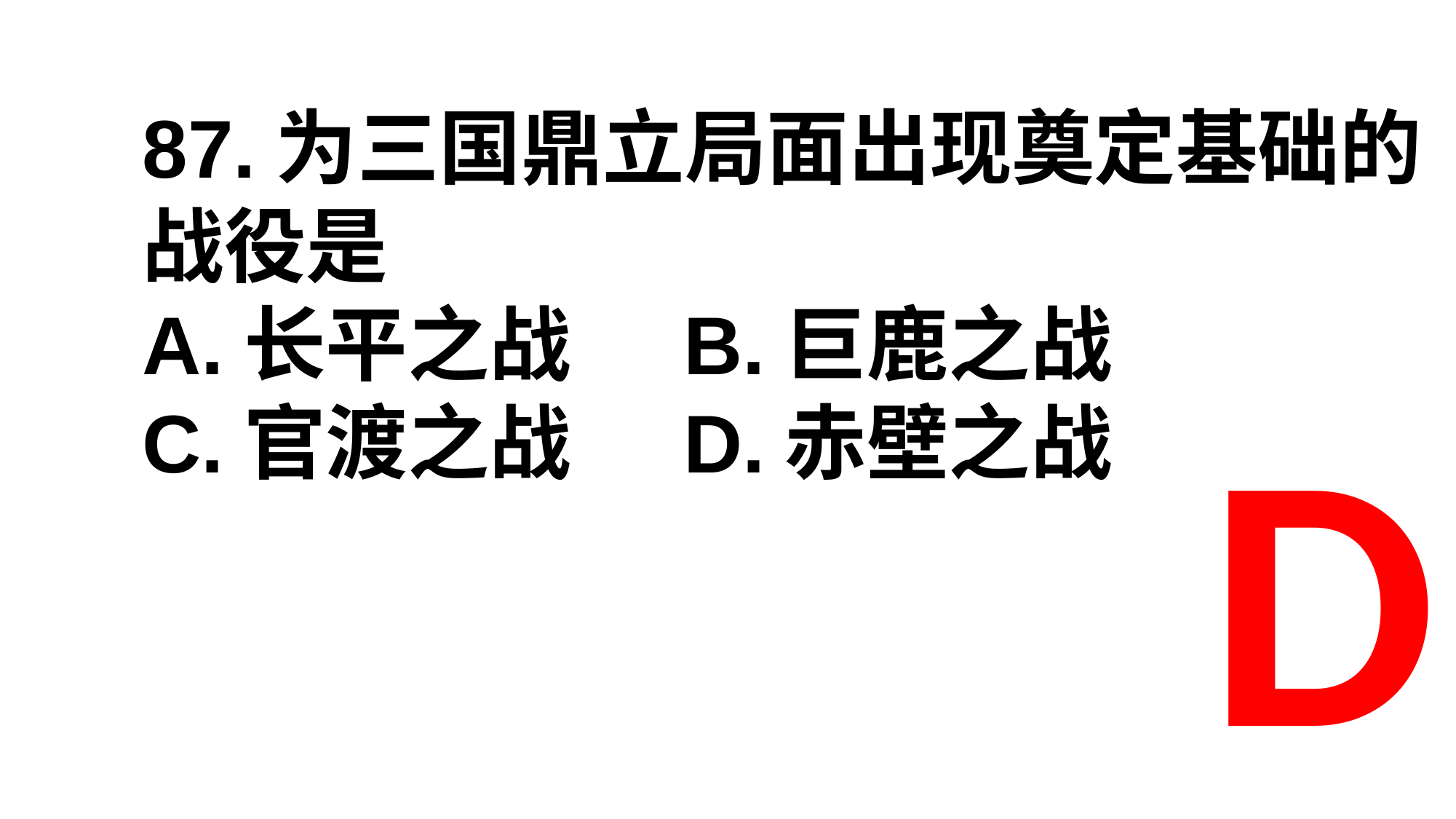

87.为三国鼎立局面出现奠定基础的战役是
A.长平之战     B.巨鹿之战
C.官渡之战     D.赤壁之战

D